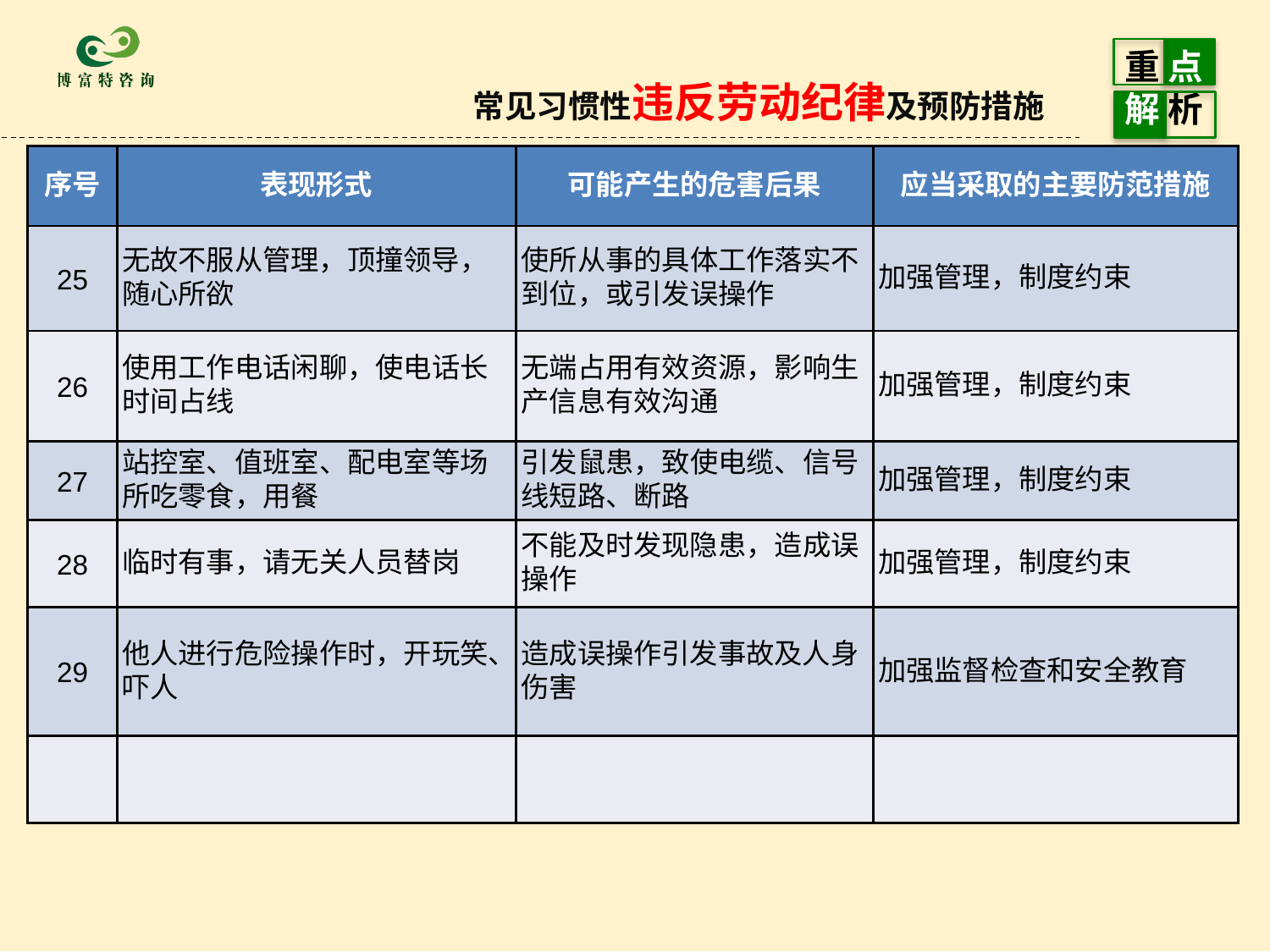

| 序号 | 表现形式 | 可能产生的危害后果 | 应当采取的主要防范措施 |
| --- | --- | --- | --- |
| 25 | 无故不服从管理，顶撞领导，随心所欲 | 使所从事的具体工作落实不到位，或引发误操作 | 加强管理，制度约束 |
| 26 | 使用工作电话闲聊，使电话长时间占线 | 无端占用有效资源，影响生产信息有效沟通 | 加强管理，制度约束 |
| 27 | 站控室、值班室、配电室等场所吃零食，用餐 | 引发鼠患，致使电缆、信号线短路、断路 | 加强管理，制度约束 |
| 28 | 临时有事，请无关人员替岗 | 不能及时发现隐患，造成误操作 | 加强管理，制度约束 |
| 29 | 他人进行危险操作时，开玩笑、吓人 | 造成误操作引发事故及人身伤害 | 加强监督检查和安全教育 |
|  |  |  |  |